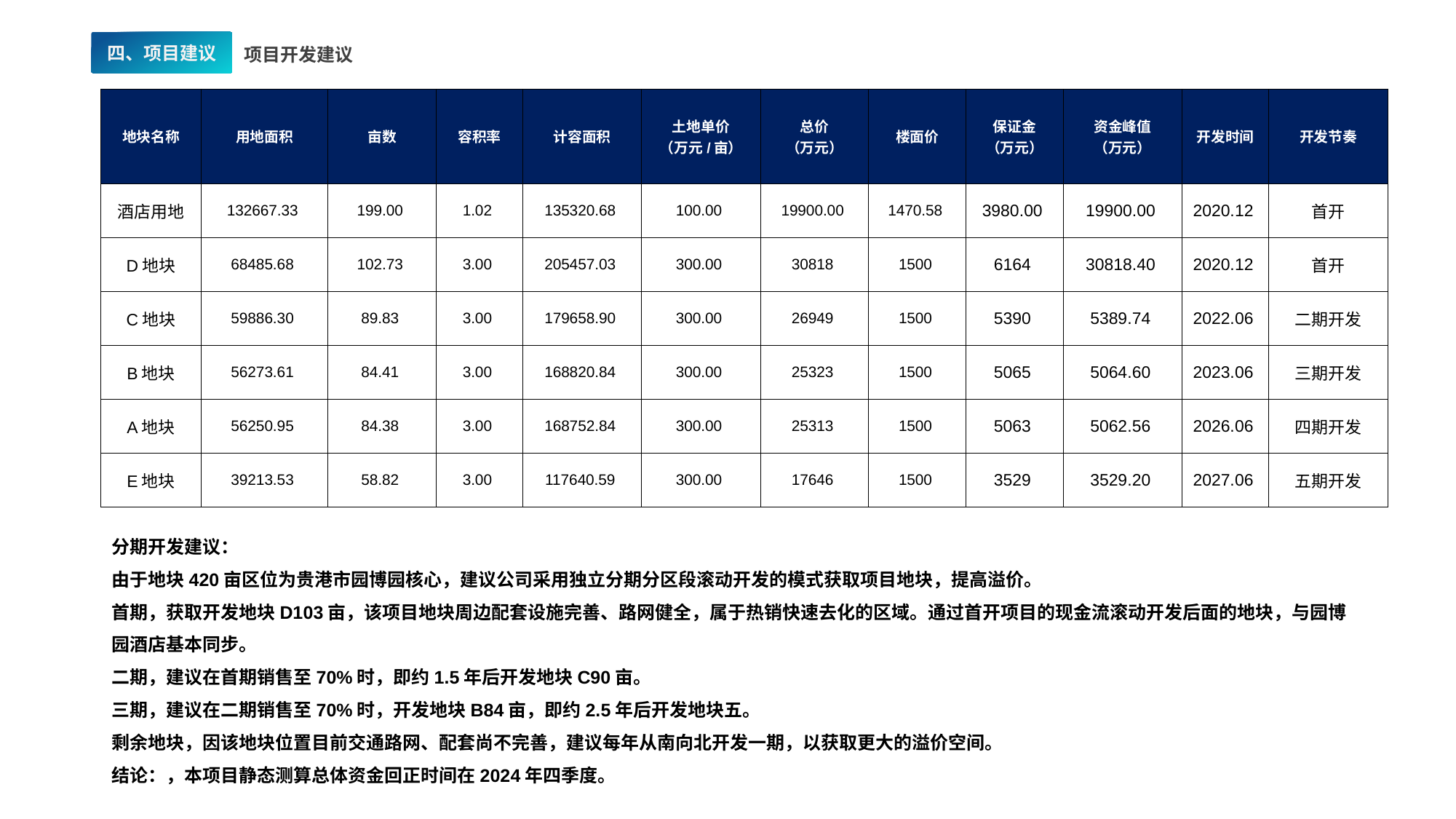

四、项目建议
项目开发建议
| 地块名称 | 用地面积 | 亩数 | 容积率 | 计容面积 | 土地单价 （万元/亩） | 总价 （万元） | 楼面价 | 保证金 （万元） | 资金峰值 （万元） | 开发时间 | 开发节奏 |
| --- | --- | --- | --- | --- | --- | --- | --- | --- | --- | --- | --- |
| 酒店用地 | 132667.33 | 199.00 | 1.02 | 135320.68 | 100.00 | 19900.00 | 1470.58 | 3980.00 | 19900.00 | 2020.12 | 首开 |
| D地块 | 68485.68 | 102.73 | 3.00 | 205457.03 | 300.00 | 30818 | 1500 | 6164 | 30818.40 | 2020.12 | 首开 |
| C地块 | 59886.30 | 89.83 | 3.00 | 179658.90 | 300.00 | 26949 | 1500 | 5390 | 5389.74 | 2022.06 | 二期开发 |
| B地块 | 56273.61 | 84.41 | 3.00 | 168820.84 | 300.00 | 25323 | 1500 | 5065 | 5064.60 | 2023.06 | 三期开发 |
| A地块 | 56250.95 | 84.38 | 3.00 | 168752.84 | 300.00 | 25313 | 1500 | 5063 | 5062.56 | 2026.06 | 四期开发 |
| E地块 | 39213.53 | 58.82 | 3.00 | 117640.59 | 300.00 | 17646 | 1500 | 3529 | 3529.20 | 2027.06 | 五期开发 |
分期开发建议：
由于地块420亩区位为贵港市园博园核心，建议公司采用独立分期分区段滚动开发的模式获取项目地块，提高溢价。
首期，获取开发地块D103亩，该项目地块周边配套设施完善、路网健全，属于热销快速去化的区域。通过首开项目的现金流滚动开发后面的地块，与园博园酒店基本同步。
二期，建议在首期销售至70%时，即约1.5年后开发地块C90亩。
三期，建议在二期销售至70%时，开发地块B84亩，即约2.5年后开发地块五。
剩余地块，因该地块位置目前交通路网、配套尚不完善，建议每年从南向北开发一期，以获取更大的溢价空间。
结论：，本项目静态测算总体资金回正时间在2024年四季度。